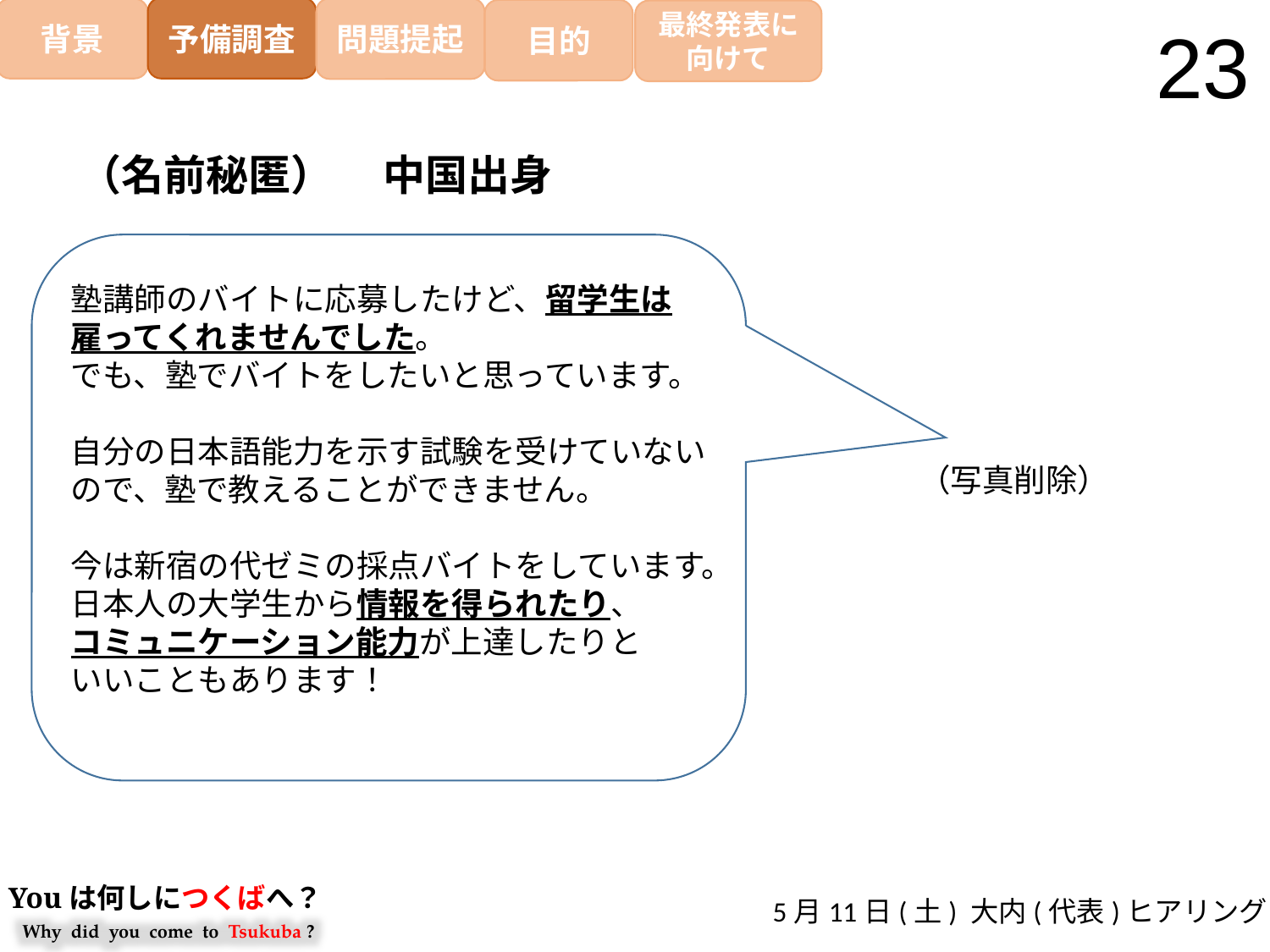

目的
予備調査
問題提起
背景
最終発表に
向けて
23
（名前秘匿）　中国出身
塾講師のバイトに応募したけど、留学生は
雇ってくれませんでした。
でも、塾でバイトをしたいと思っています。

自分の日本語能力を示す試験を受けていないので、塾で教えることができません。

今は新宿の代ゼミの採点バイトをしています。日本人の大学生から情報を得られたり、
コミュニケーション能力が上達したりと
いいこともあります！

（写真削除）
Youは何しにつくばへ？
5月11日(土) 大内(代表)ヒアリング
Why  did  you  come  to  Tsukuba ?